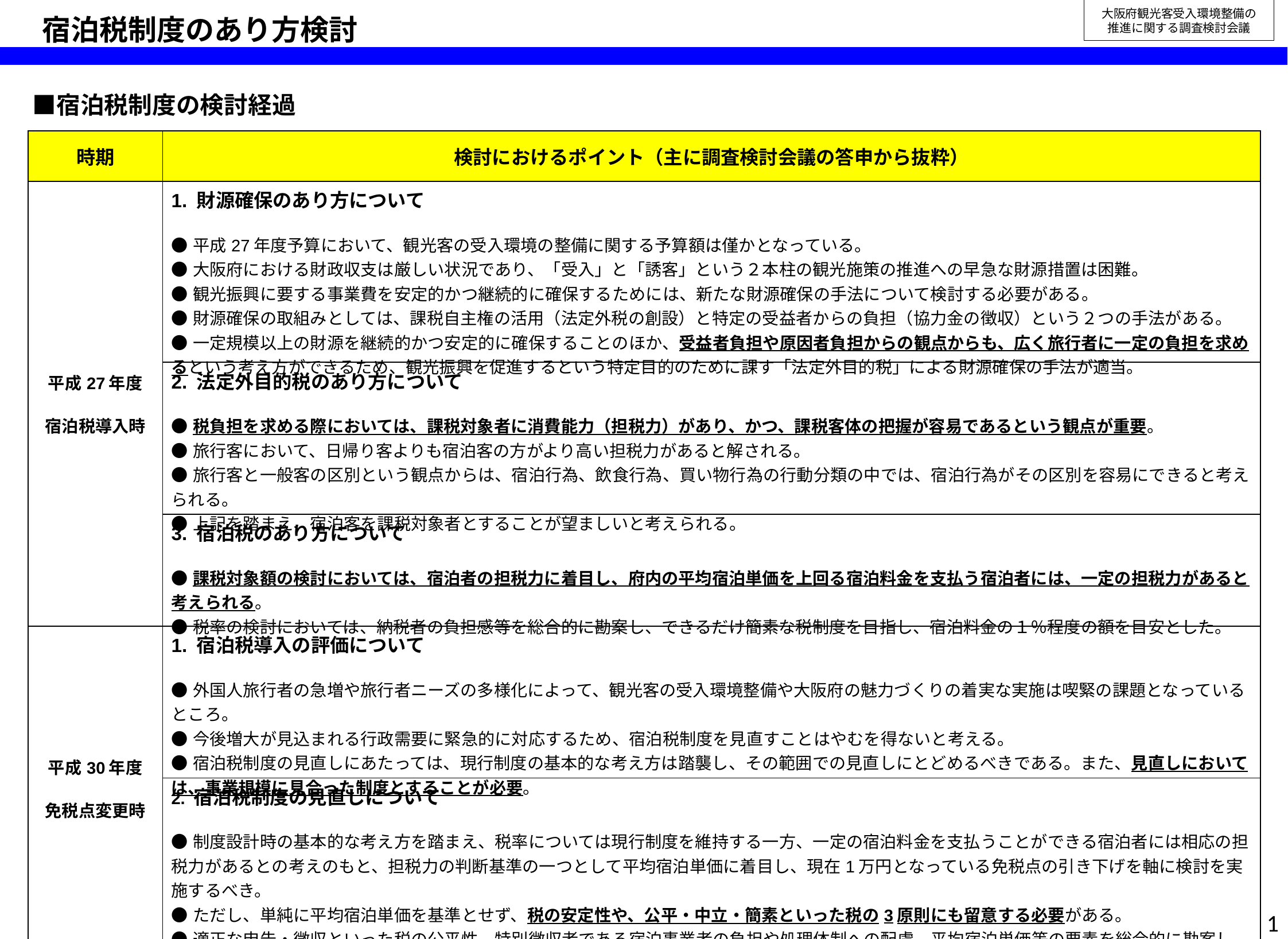

大阪府観光客受入環境整備の
推進に関する調査検討会議
宿泊税制度のあり方検討
　■宿泊税制度の検討経過
| 時期 | 検討におけるポイント（主に調査検討会議の答申から抜粋） |
| --- | --- |
| 平成27年度 宿泊税導入時 | 1. 財源確保のあり方について ●平成27年度予算において、観光客の受入環境の整備に関する予算額は僅かとなっている。 ●大阪府における財政収支は厳しい状況であり、「受入」と「誘客」という２本柱の観光施策の推進への早急な財源措置は困難。 ●観光振興に要する事業費を安定的かつ継続的に確保するためには、新たな財源確保の手法について検討する必要がある。 ●財源確保の取組みとしては、課税自主権の活用（法定外税の創設）と特定の受益者からの負担（協力金の徴収）という２つの手法がある。 ●一定規模以上の財源を継続的かつ安定的に確保することのほか、受益者負担や原因者負担からの観点からも、広く旅行者に一定の負担を求めるという考え方ができるため、観光振興を促進するという特定目的のために課す「法定外目的税」による財源確保の手法が適当。 |
|  | 2. 法定外目的税のあり方について ●税負担を求める際においては、課税対象者に消費能力（担税力）があり、かつ、課税客体の把握が容易であるという観点が重要。 ●旅行客において、日帰り客よりも宿泊客の方がより高い担税力があると解される。 ●旅行客と一般客の区別という観点からは、宿泊行為、飲食行為、買い物行為の行動分類の中では、宿泊行為がその区別を容易にできると考えられる。 ●上記を踏まえ、宿泊客を課税対象者とすることが望ましいと考えられる。 |
|  | 3. 宿泊税のあり方について ●課税対象額の検討においては、宿泊者の担税力に着目し、府内の平均宿泊単価を上回る宿泊料金を支払う宿泊者には、一定の担税力があると考えられる。 ●税率の検討においては、納税者の負担感等を総合的に勘案し、できるだけ簡素な税制度を目指し、宿泊料金の１％程度の額を目安とした。 |
| 平成30年度 免税点変更時 | 1. 宿泊税導入の評価について ●外国人旅行者の急増や旅行者ニーズの多様化によって、観光客の受入環境整備や大阪府の魅力づくりの着実な実施は喫緊の課題となっているところ。 ●今後増大が見込まれる行政需要に緊急的に対応するため、宿泊税制度を見直すことはやむを得ないと考える。 ●宿泊税制度の見直しにあたっては、現行制度の基本的な考え方は踏襲し、その範囲での見直しにとどめるべきである。また、見直しにおいては、事業規模に見合った制度とすることが必要。 |
|  | 2. 宿泊税制度の見直しについて ●制度設計時の基本的な考え方を踏まえ、税率については現行制度を維持する一方、一定の宿泊料金を支払うことができる宿泊者には相応の担税力があるとの考えのもと、担税力の判断基準の一つとして平均宿泊単価に着目し、現在1万円となっている免税点の引き下げを軸に検討を実施するべき。 ●ただし、単純に平均宿泊単価を基準とせず、税の安定性や、公平・中立・簡素といった税の3原則にも留意する必要がある。 ●適正な申告・徴収といった税の公平性、特別徴収者である宿泊事業者の負担や処理体制への配慮、平均宿泊単価等の要素を総合的に勘案し、宿泊税制度の見直しとして、免税点を1万円から7千円程度に引き下げる手法が望ましいとの結論に至った。 |
1